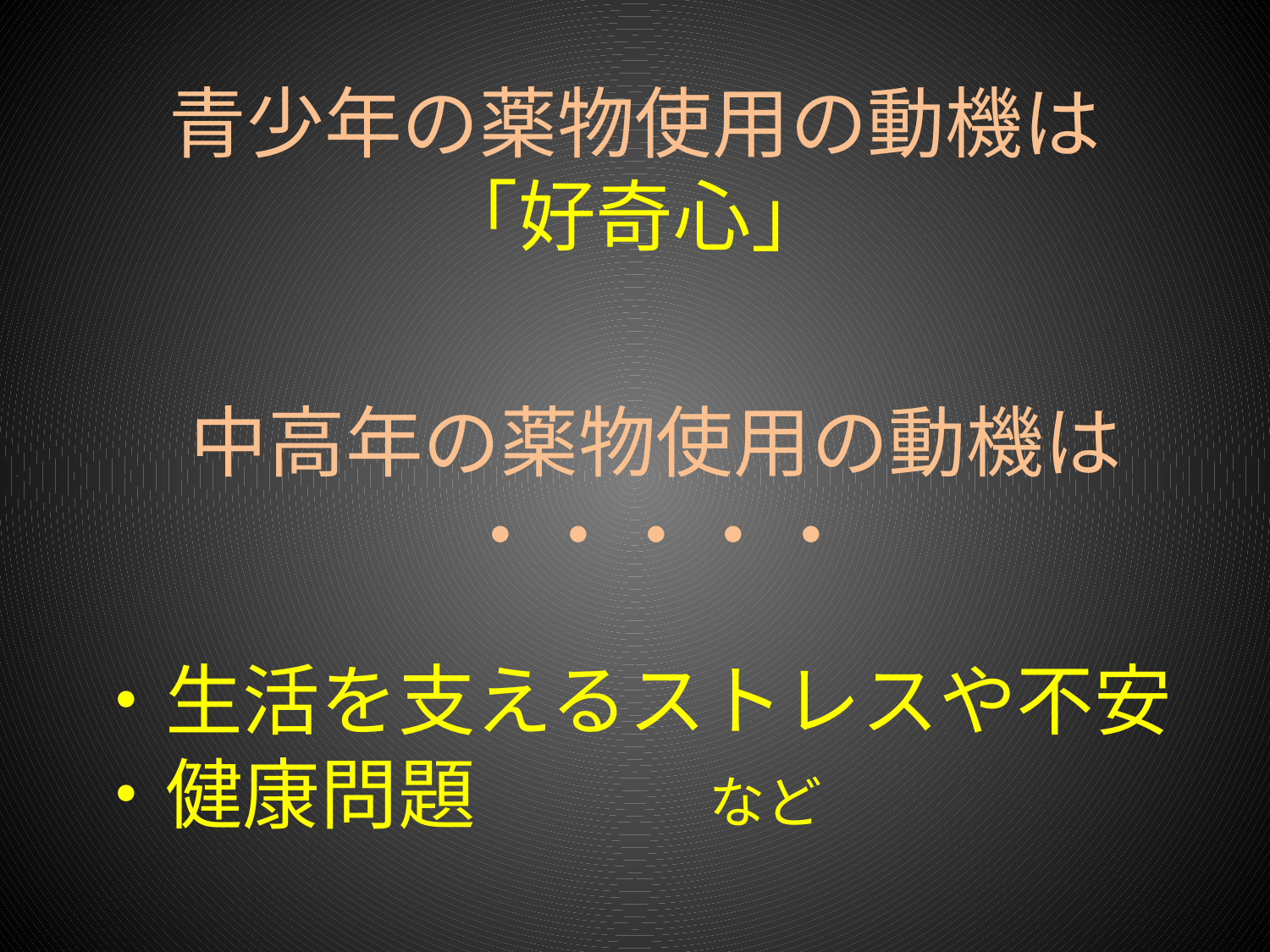

# 青少年の薬物使用の動機は 「好奇心」
中高年の薬物使用の動機は
・・・・・
・生活を支えるストレスや不安
・健康問題　　　など